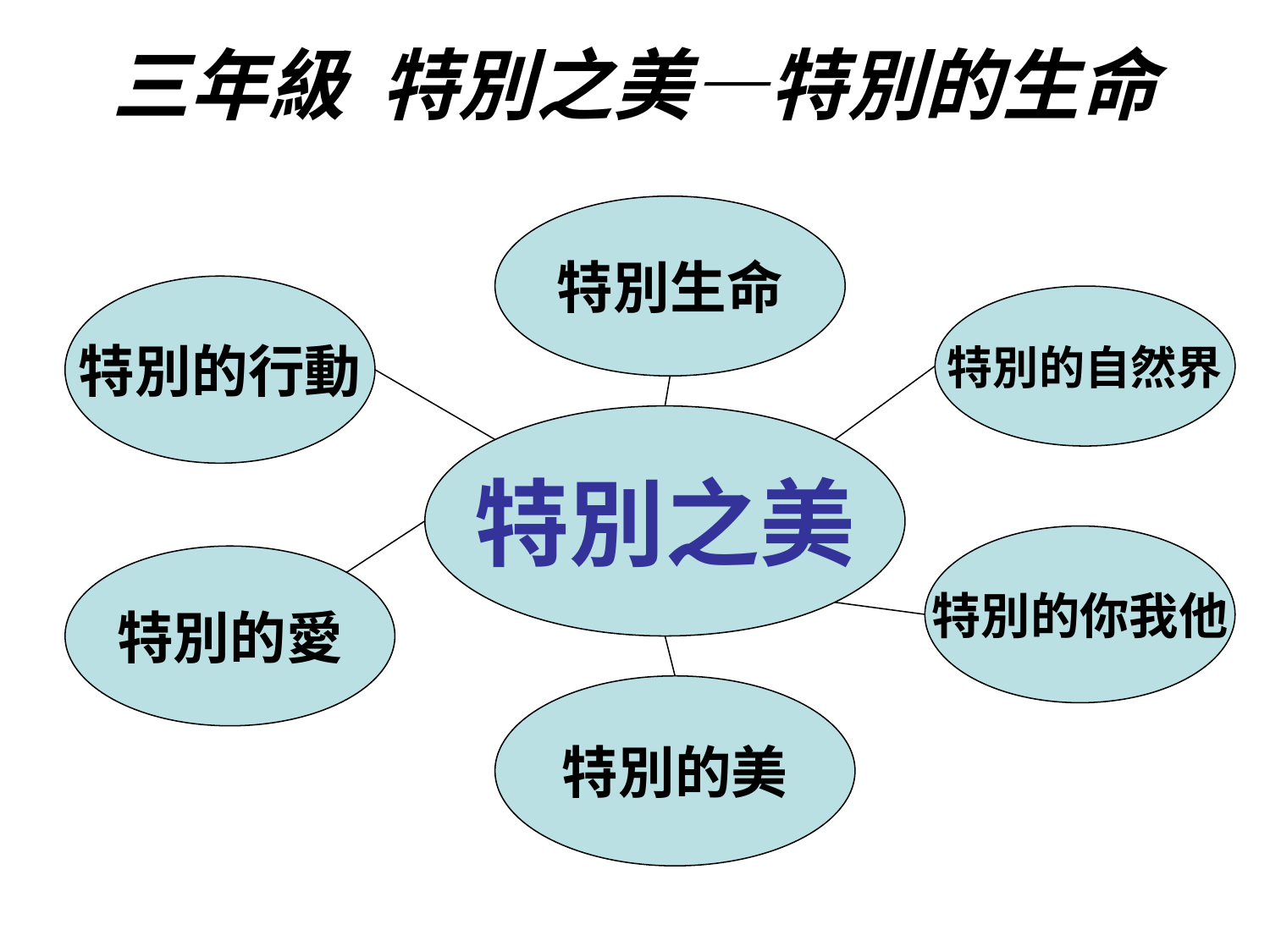

# 三年級  特別之美—特別的生命

特別生命
特別的行動
特別的自然界
特別之美
特別的你我他
特別的愛
特別的美